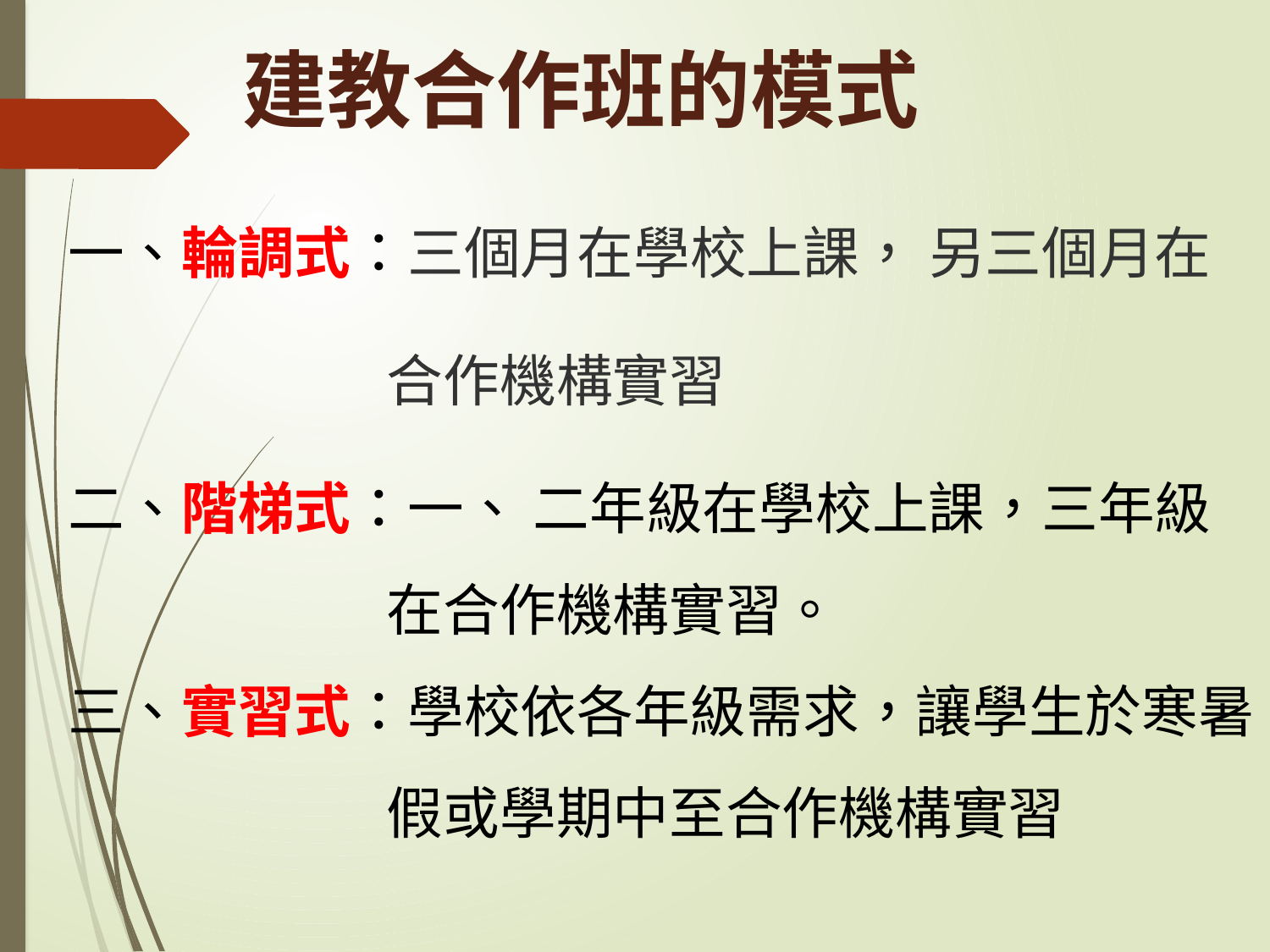

# 建教合作班的模式
一、輪調式：三個月在學校上課， 另三個月在
                        合作機構實習
二、階梯式：一、 二年級在學校上課，三年級
                        在合作機構實習。
三、實習式：學校依各年級需求，讓學生於寒暑
                        假或學期中至合作機構實習